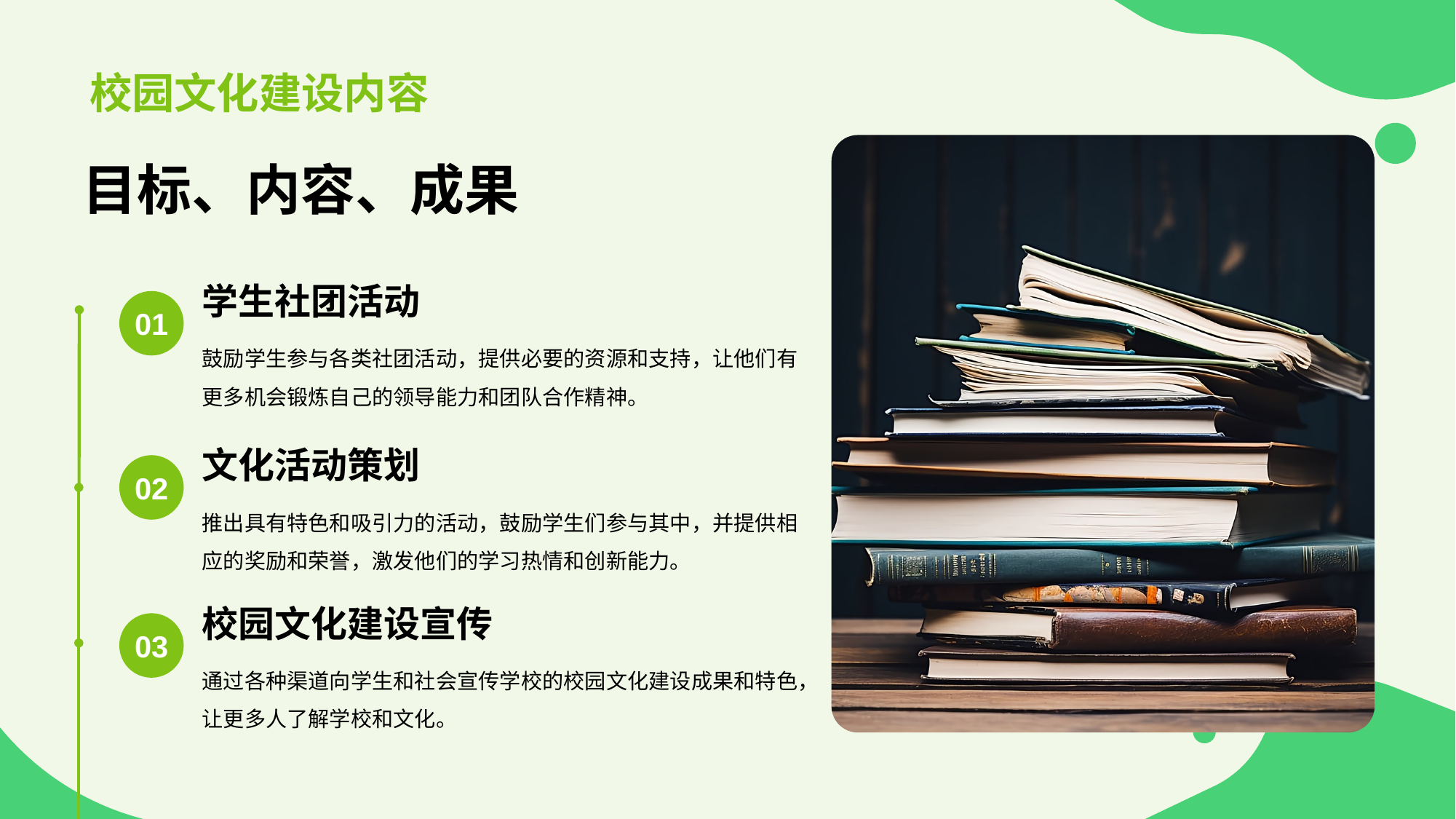

# 校园文化建设内容
目标、内容、成果

学生社团活动
01
鼓励学生参与各类社团活动，提供必要的资源和支持，让他们有更多机会锻炼自己的领导能力和团队合作精神。
文化活动策划
02
推出具有特色和吸引力的活动，鼓励学生们参与其中，并提供相应的奖励和荣誉，激发他们的学习热情和创新能力。
校园文化建设宣传
03
通过各种渠道向学生和社会宣传学校的校园文化建设成果和特色，让更多人了解学校和文化。